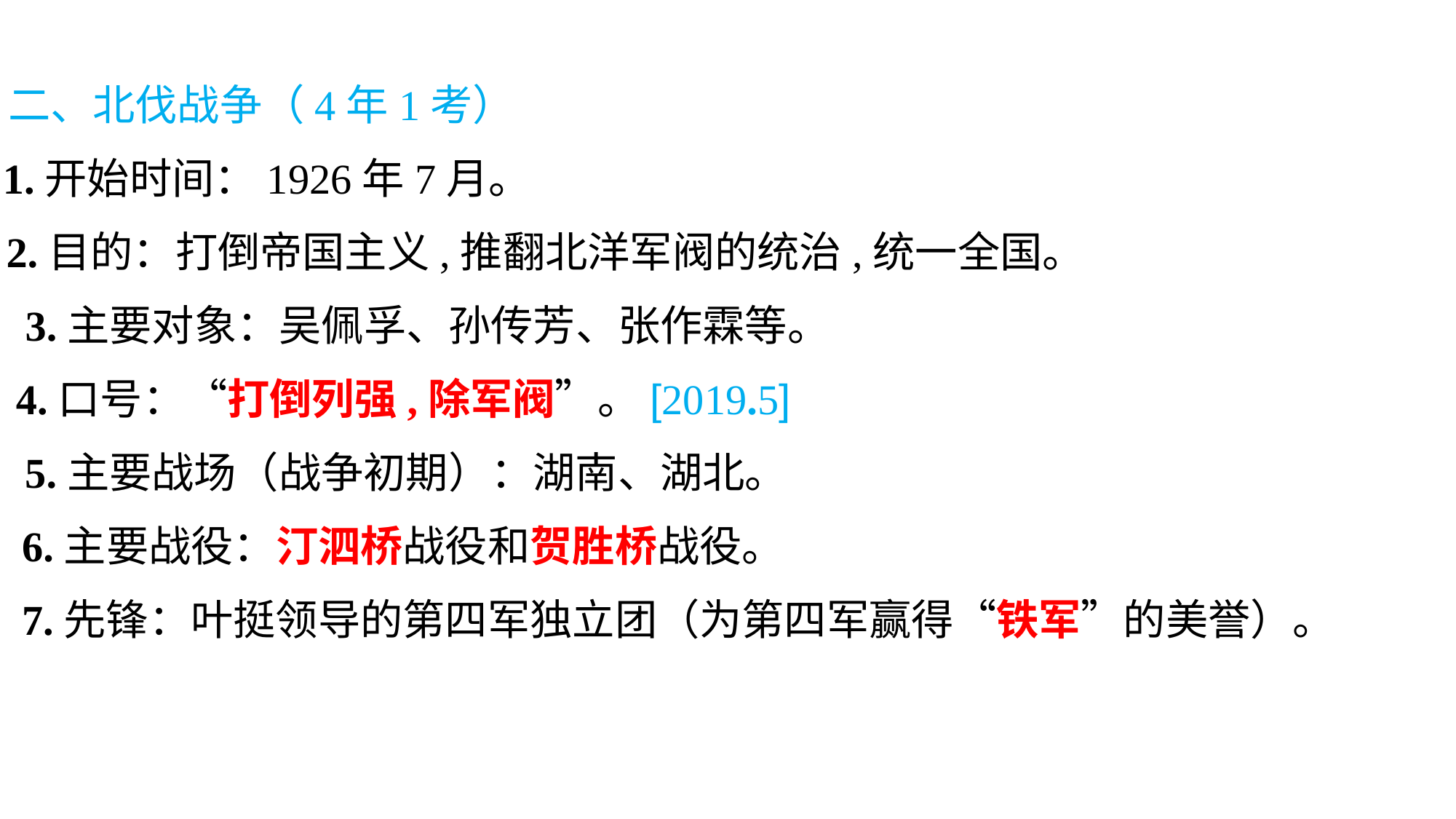

二、北伐战争（4年1考）
1.开始时间：1926年7月。
2.目的：打倒帝国主义,推翻北洋军阀的统治,统一全国。
3.主要对象：吴佩孚、孙传芳、张作霖等。
4.口号：“打倒列强,除军阀”。[2019.5]
5.主要战场（战争初期）：湖南、湖北。
6.主要战役：汀泗桥战役和贺胜桥战役。
7.先锋：叶挺领导的第四军独立团（为第四军赢得“铁军”的美誉）。